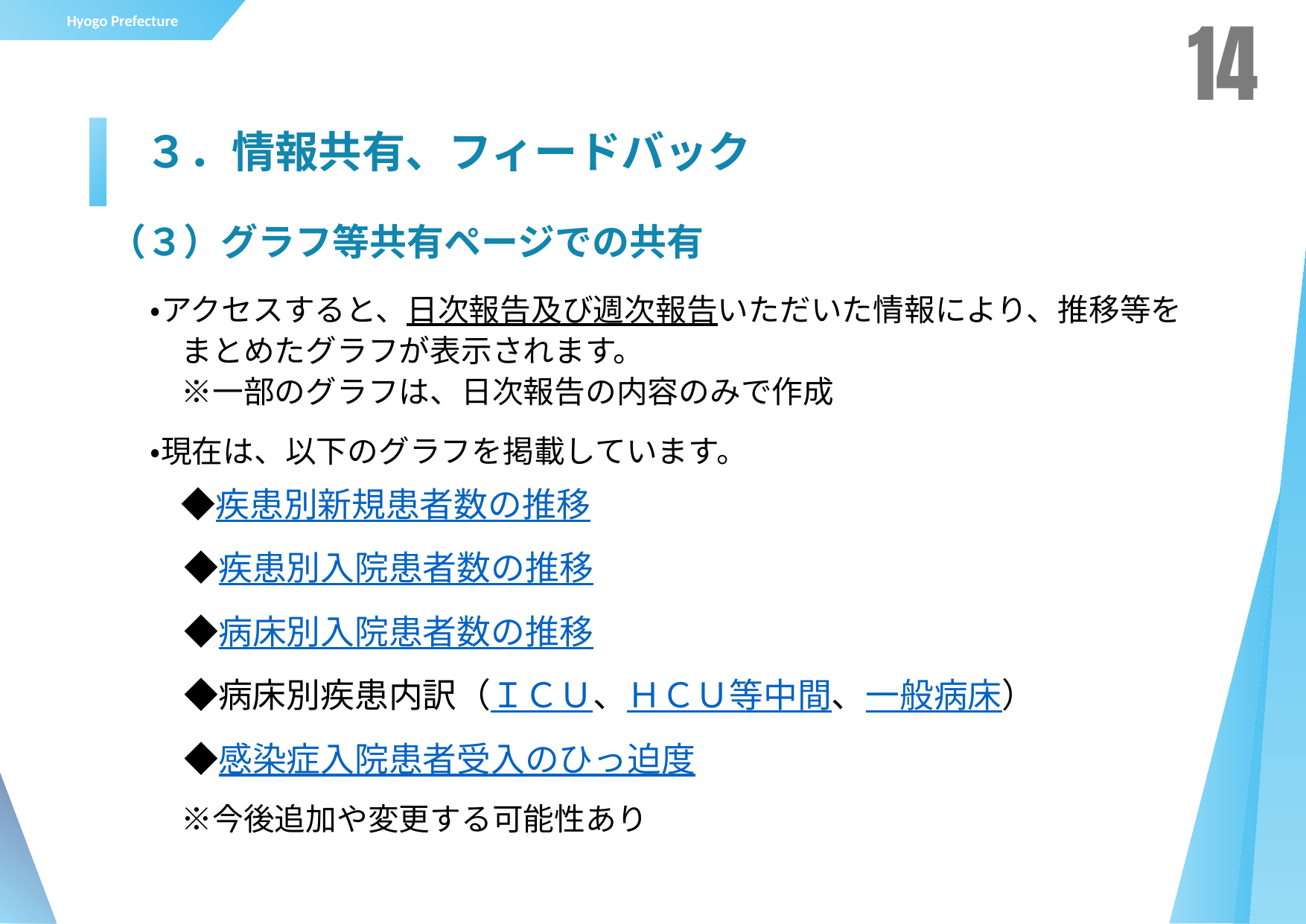

14

# ３．情報共有、フィードバック
（３）グラフ等共有ページでの共有
・アクセスすると、日次報告及び週次報告いただいた情報により、推移等を
　まとめたグラフが表示されます。
　※一部のグラフは、日次報告の内容のみで作成
・現在は、以下のグラフを掲載しています。
　◆疾患別新規患者数の推移
　◆疾患別入院患者数の推移
　◆病床別入院患者数の推移
　◆病床別疾患内訳（ＩＣＵ、ＨＣＵ等中間、一般病床）
　◆感染症入院患者受入のひっ迫度
　※今後追加や変更する可能性あり